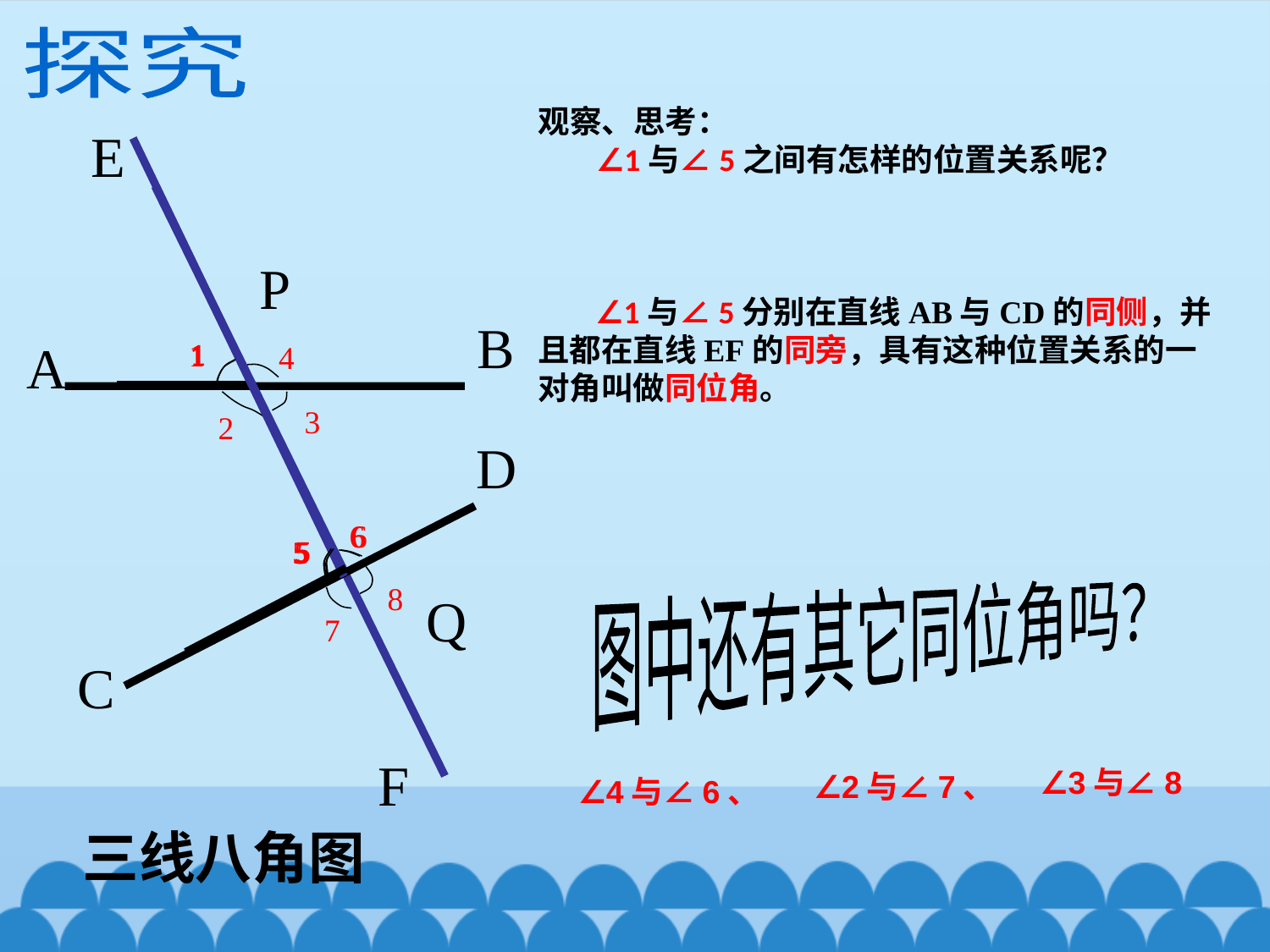

探究
观察、思考：
        ∠1与∠5之间有怎样的位置关系呢？
E

P
B
1
4

3
2
D

6

5

8

7
5

6

Q
C

1

5

5

        ∠1与∠5分别在直线AB与CD的同侧，并且都在直线EF的同旁，具有这种位置关系的一对角叫做同位角。

A
图中还有其它同位角吗？
F
∠3与∠8
∠2与∠7、
∠4与∠6、
三线八角图